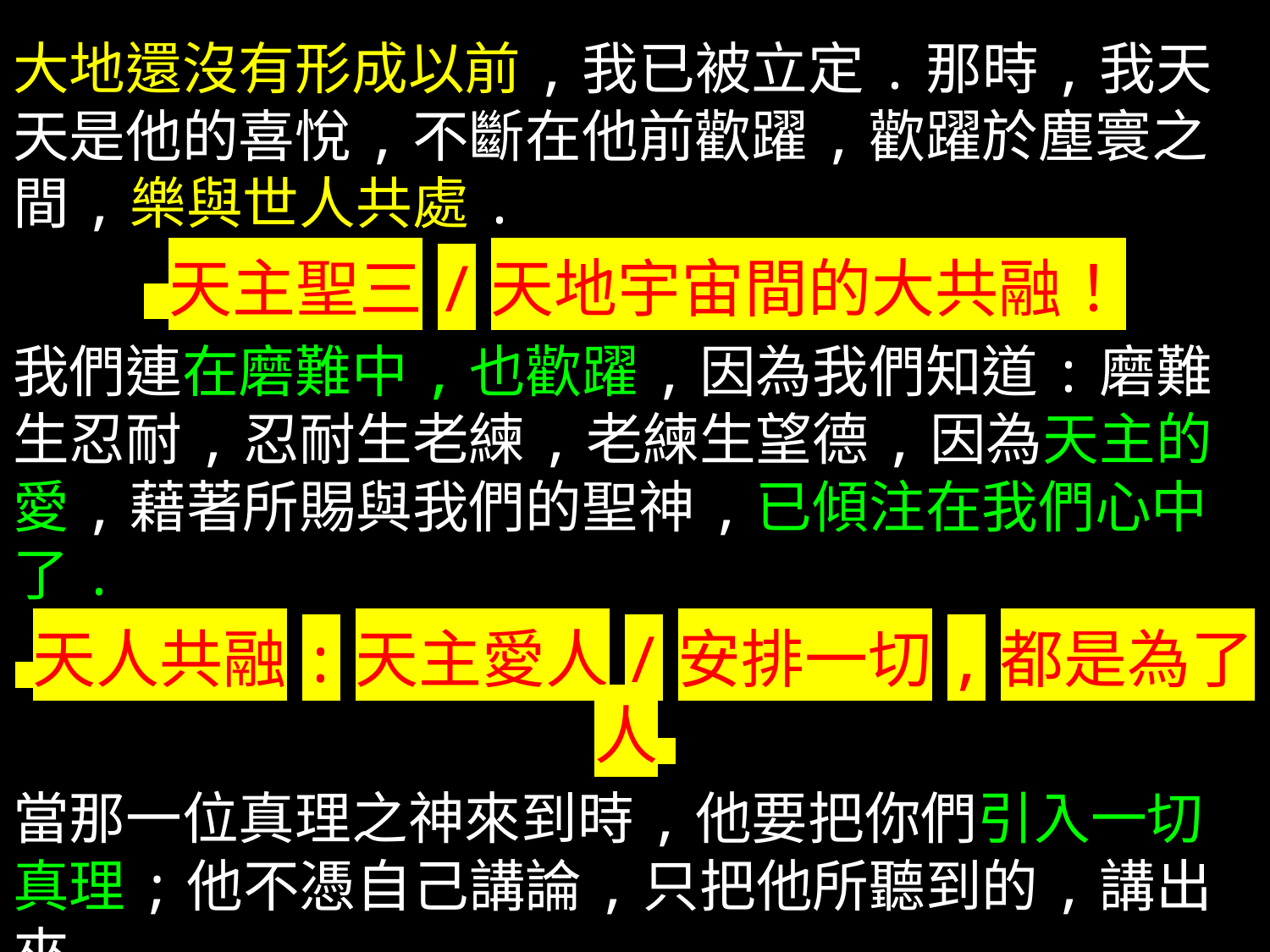

大地還沒有形成以前,我已被立定.那時,我天天是他的喜悅,不斷在他前歡躍,歡躍於塵寰之間,樂與世人共處.
天天主聖三/天地宇宙間的大共融！
我們連在磨難中,也歡躍,因為我們知道:磨難生忍耐,忍耐生老練,老練生望德,因為天主的愛,藉著所賜與我們的聖神,已傾注在我們心中了.
天天人共融:天主愛人/安排一切,都是為了人人
當那一位真理之神來到時,他要把你們引入一切真理;他不憑自己講論,只把他所聽到的,講出來.
只只有屬神的人,才能明白以上真理理